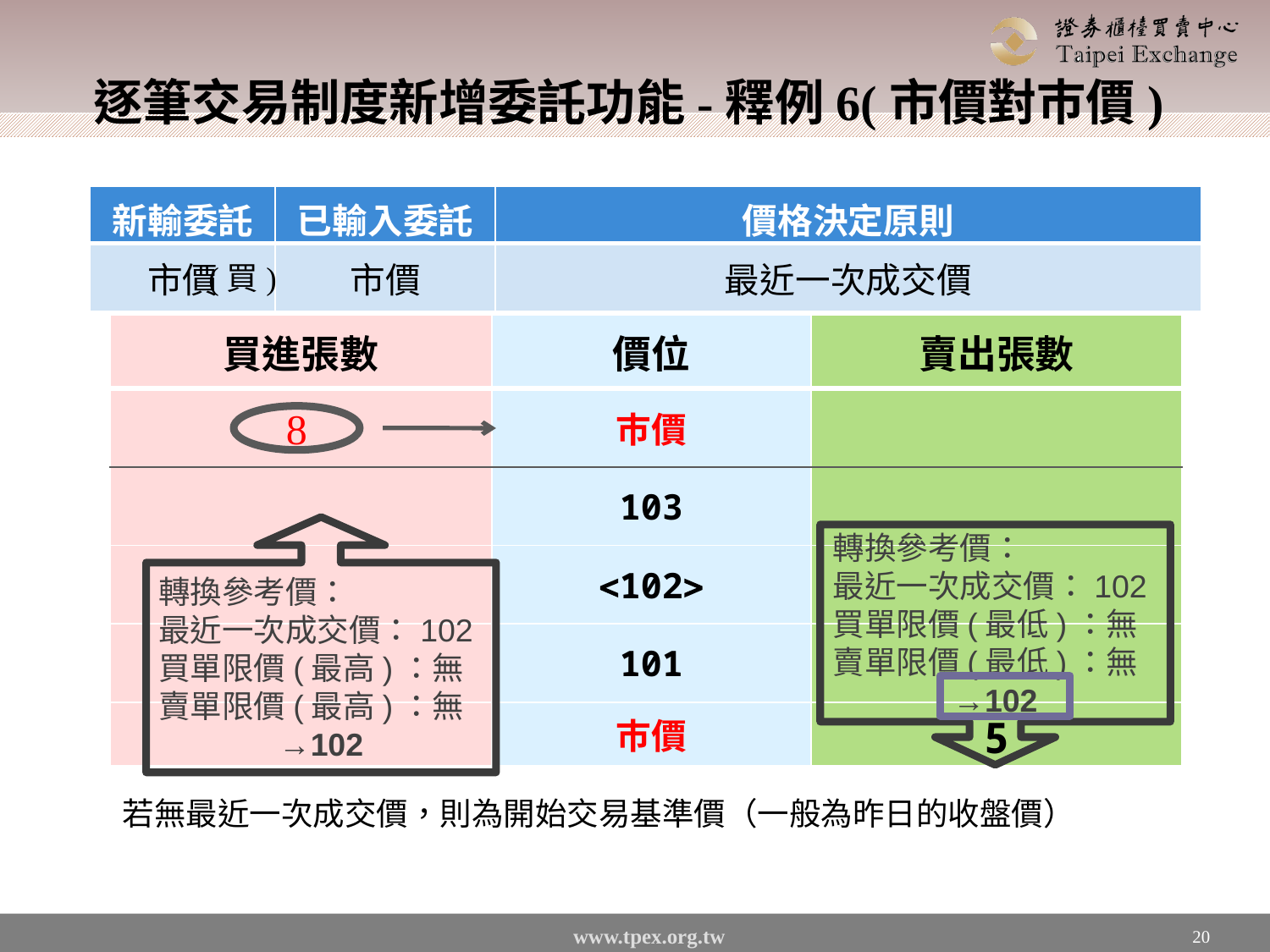

# 逐筆交易制度新增委託功能-釋例6(市價對巿價)
| 新輸委託 | 已輸入委託 | 價格決定原則 |
| --- | --- | --- |
| 市價 | 市價 | 最近一次成交價 |
(買)
| 買進張數 | 價位 | 賣出張數 |
| --- | --- | --- |
|  | 巿價 |  |
|  | 103 |  |
|  | <102> |  |
|  | 101 |  |
|  | 巿價 | 5 |
8
轉換參考價：
最近一次成交價：102
買單限價(最高)：無
賣單限價(最高)：無
→102
轉換參考價：
最近一次成交價：102
買單限價(最低)：無
賣單限價(最低)：無
→102

若無最近一次成交價，則為開始交易基準價（一般為昨日的收盤價）
20